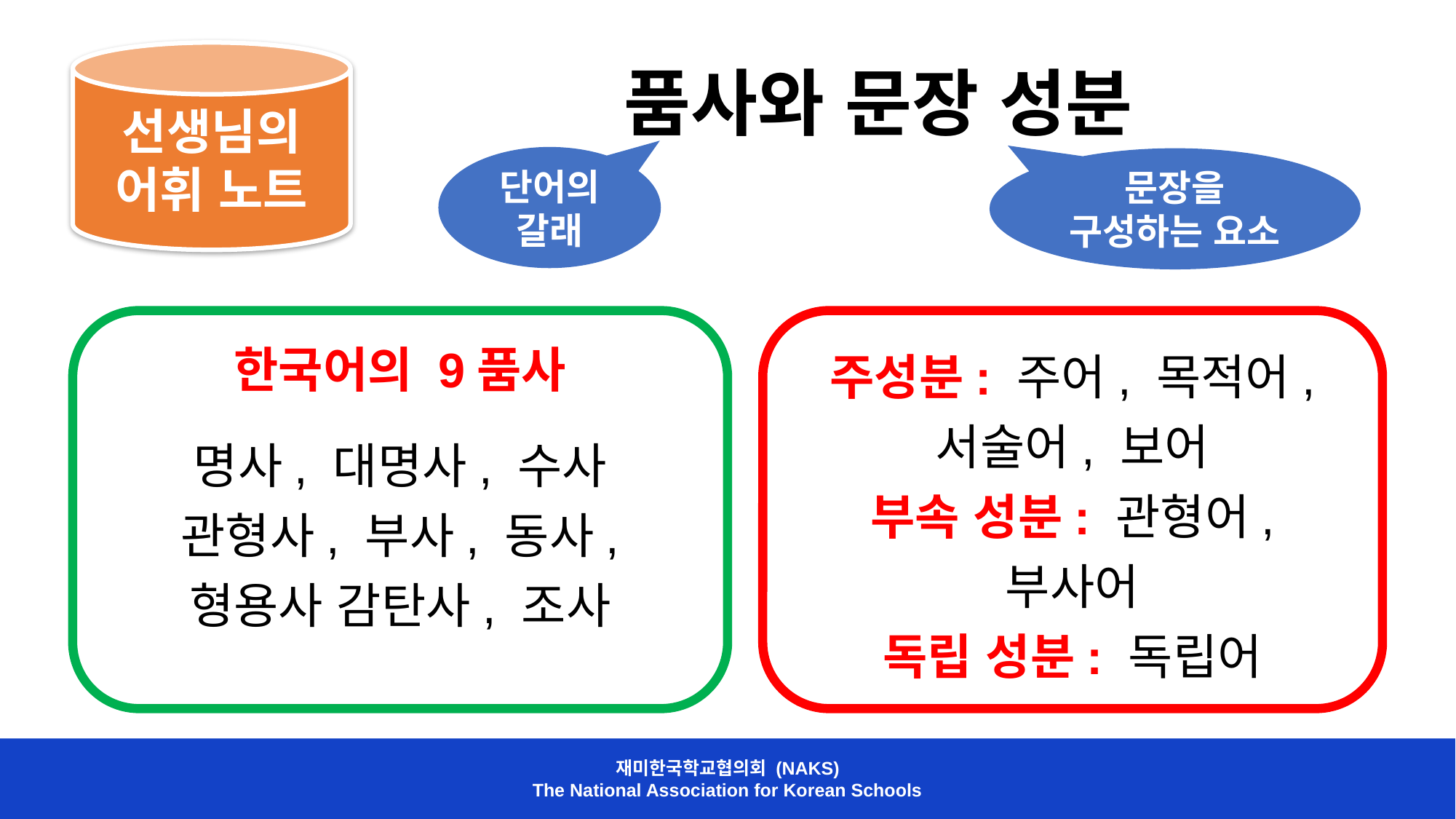

선생님의 어휘 노트
품사와 문장 성분
단어의 갈래
문장을 구성하는 요소
한국어의 9품사

명사, 대명사, 수사
관형사, 부사, 동사, 형용사 감탄사, 조사

주성분: 주어, 목적어, 서술어, 보어
부속 성분: 관형어, 부사어
독립 성분: 독립어
재미한국학교협의회 (NAKS)
The National Association for Korean Schools